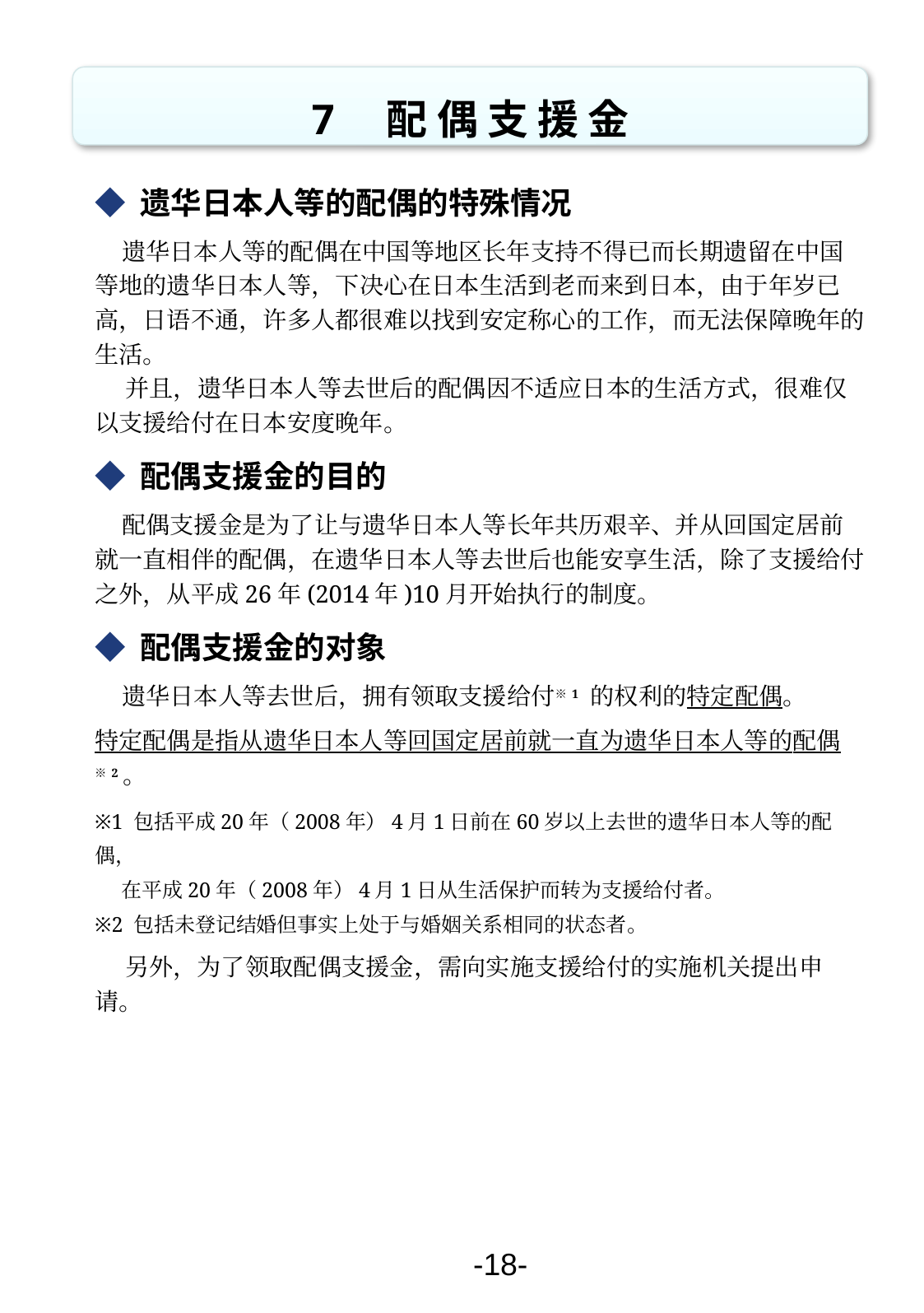

7　配 偶 支 援 金
◆ 遗华日本人等的配偶的特殊情况
    遗华日本人等的配偶在中国等地区长年支持不得已而长期遗留在中国等地的遗华日本人等，下决心在日本生活到老而来到日本，由于年岁已高，日语不通，许多人都很难以找到安定称心的工作，而无法保障晚年的生活。
    并且，遗华日本人等去世后的配偶因不适应日本的生活方式，很难仅以支援给付在日本安度晚年。
◆ 配偶支援金的目的
    配偶支援金是为了让与遗华日本人等长年共历艰辛、并从回国定居前就一直相伴的配偶，在遗华日本人等去世后也能安享生活，除了支援给付之外，从平成26年(2014年)10月开始执行的制度。
◆ 配偶支援金的对象
    遗华日本人等去世后，拥有领取支援给付※1 的权利的特定配偶。
特定配偶是指从遗华日本人等回国定居前就一直为遗华日本人等的配偶※2。
※1 包括平成20年（2008年）4月1日前在60岁以上去世的遗华日本人等的配偶，
    在平成20年（2008年）4月1日从生活保护而转为支援给付者。
※2 包括未登记结婚但事实上处于与婚姻关系相同的状态者。
    另外，为了领取配偶支援金，需向实施支援给付的实施机关提出申请。

-18-